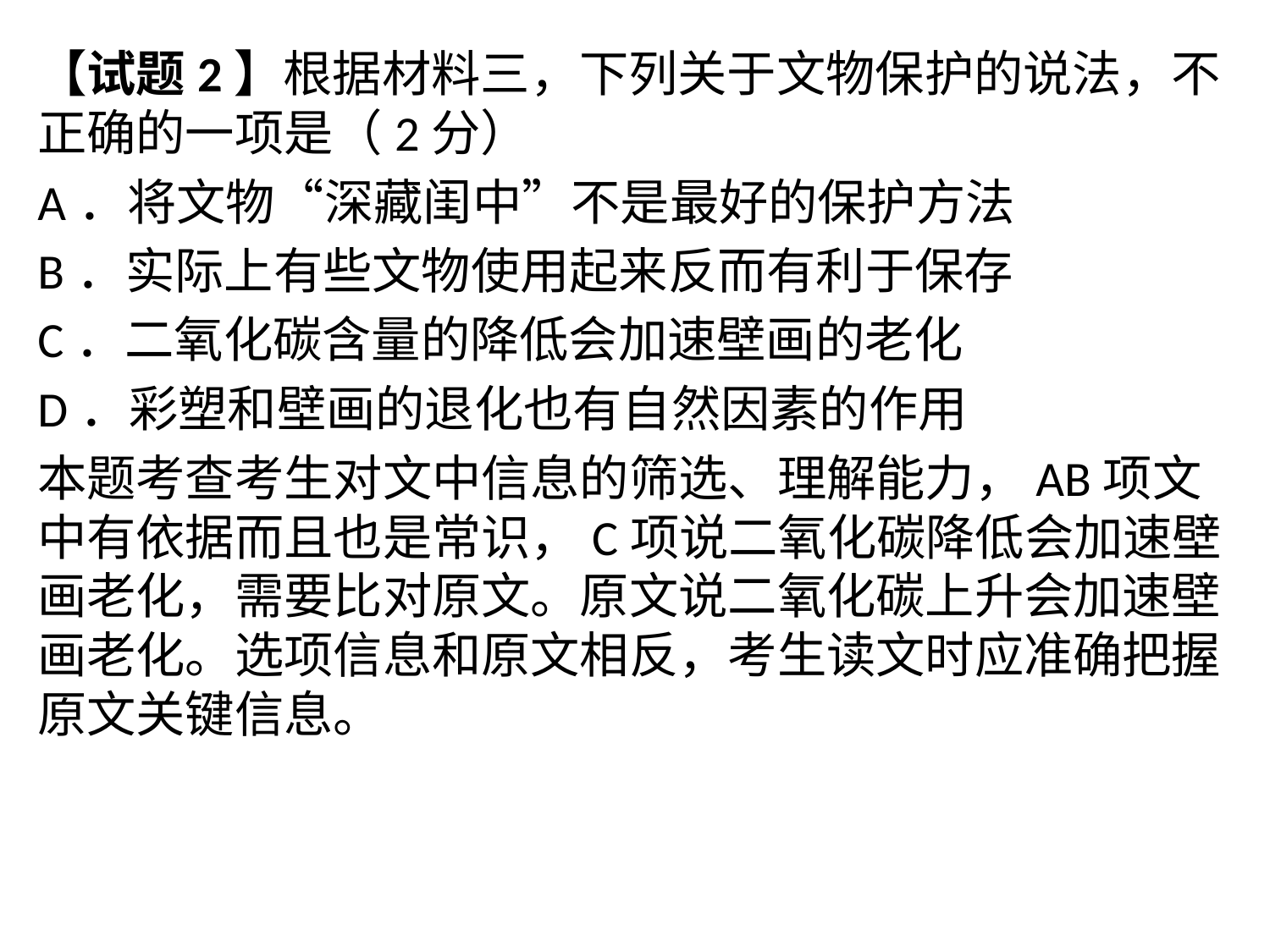

【试题2】根据材料三，下列关于文物保护的说法，不正确的一项是（2分）
A．将文物“深藏闺中”不是最好的保护方法
B．实际上有些文物使用起来反而有利于保存
C．二氧化碳含量的降低会加速壁画的老化
D．彩塑和壁画的退化也有自然因素的作用
本题考查考生对文中信息的筛选、理解能力，AB项文中有依据而且也是常识，C项说二氧化碳降低会加速壁画老化，需要比对原文。原文说二氧化碳上升会加速壁画老化。选项信息和原文相反，考生读文时应准确把握原文关键信息。